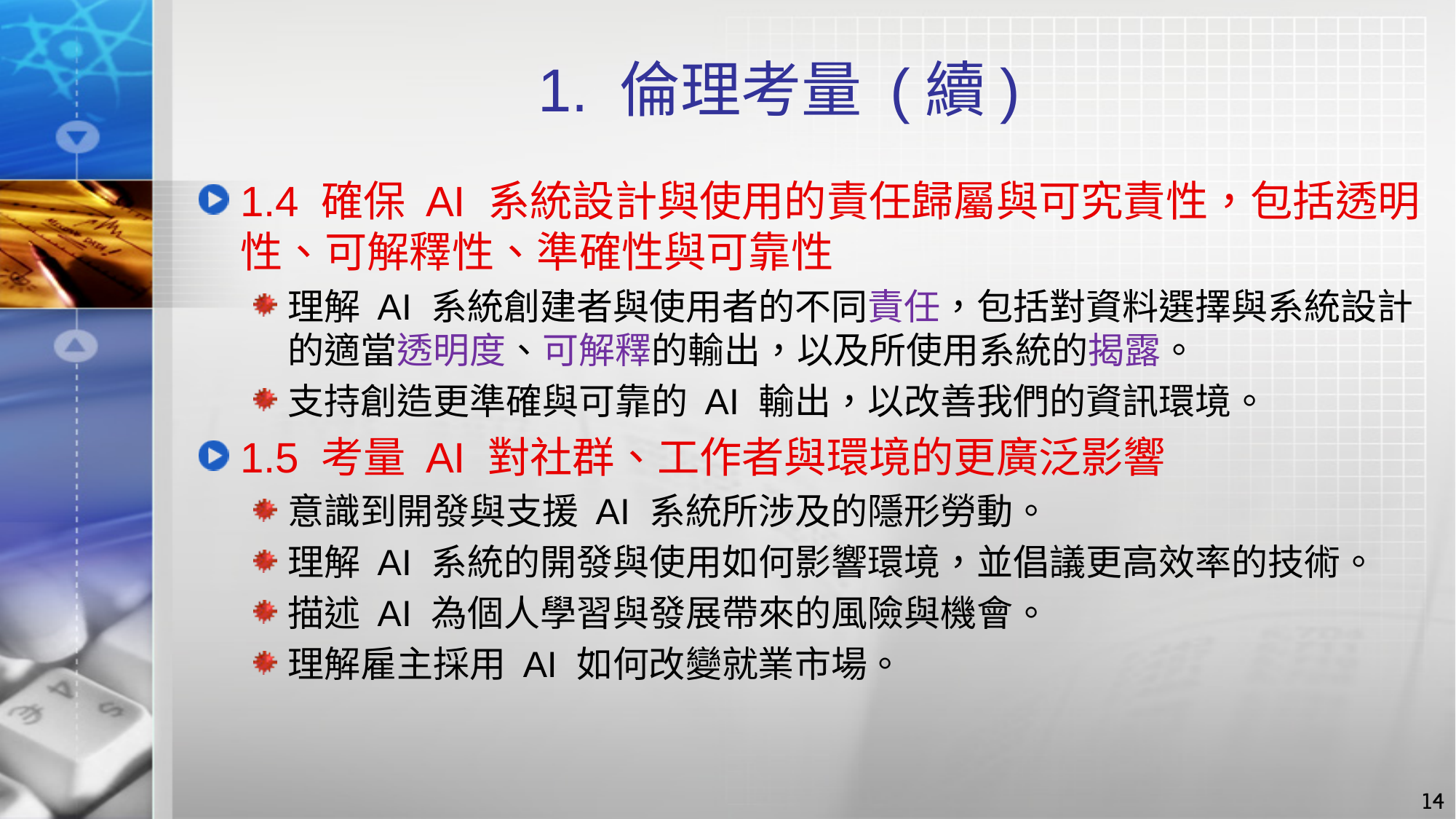

# 1. 倫理考量 (續)
1.4 確保 AI 系統設計與使用的責任歸屬與可究責性，包括透明性、可解釋性、準確性與可靠性
理解 AI 系統創建者與使用者的不同責任，包括對資料選擇與系統設計的適當透明度、可解釋的輸出，以及所使用系統的揭露。
支持創造更準確與可靠的 AI 輸出，以改善我們的資訊環境。
1.5 考量 AI 對社群、工作者與環境的更廣泛影響
意識到開發與支援 AI 系統所涉及的隱形勞動。
理解 AI 系統的開發與使用如何影響環境，並倡議更高效率的技術。
描述 AI 為個人學習與發展帶來的風險與機會。
理解雇主採用 AI 如何改變就業市場。
14